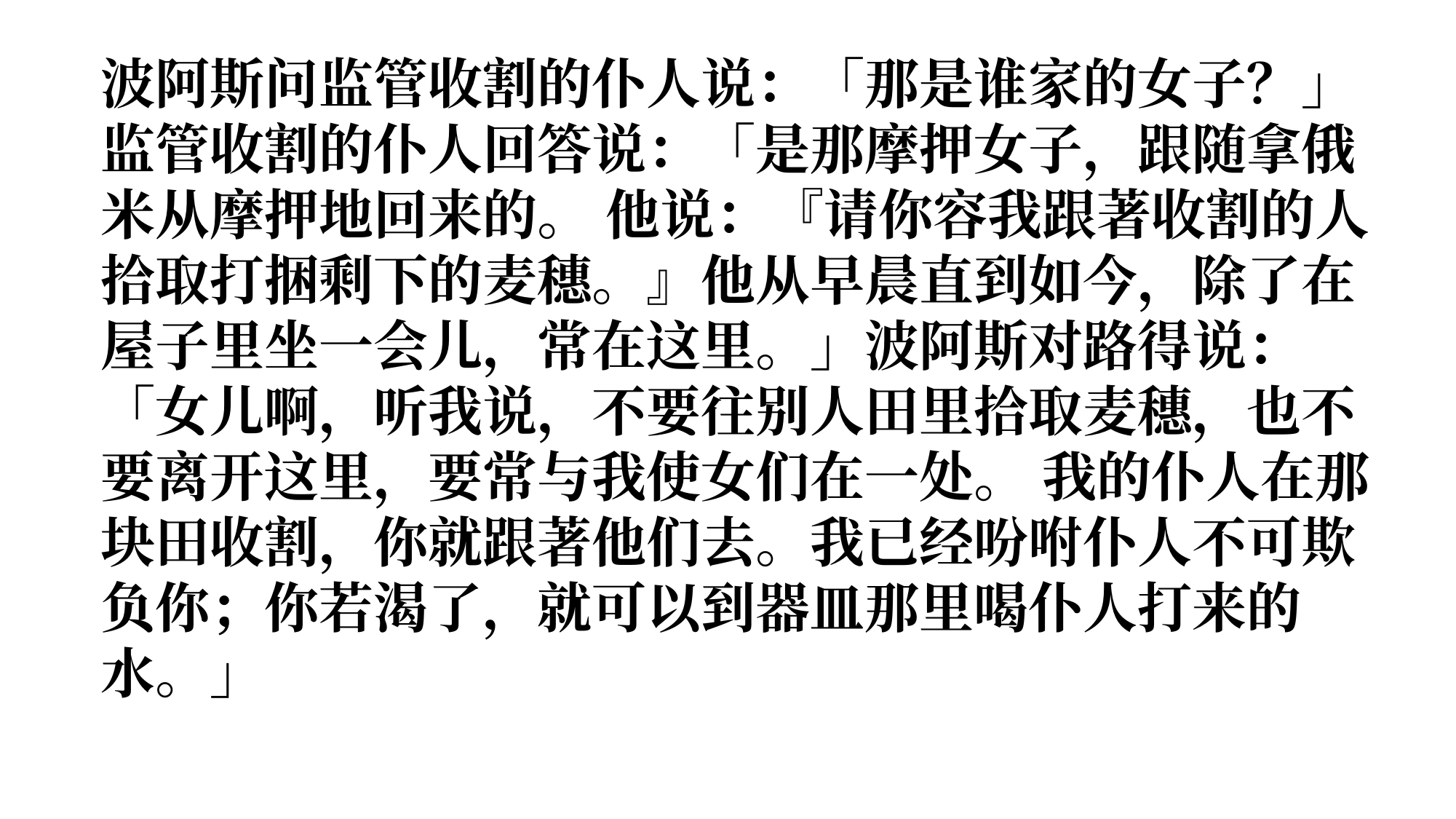

波阿斯问监管收割的仆人说：「那是谁家的女子？」 监管收割的仆人回答说：「是那摩押女子，跟随拿俄米从摩押地回来的。 他说：『请你容我跟著收割的人拾取打捆剩下的麦穗。』他从早晨直到如今，除了在屋子里坐一会儿，常在这里。」波阿斯对路得说：「女儿啊，听我说，不要往别人田里拾取麦穗，也不要离开这里，要常与我使女们在一处。 我的仆人在那块田收割，你就跟著他们去。我已经吩咐仆人不可欺负你；你若渴了，就可以到器皿那里喝仆人打来的水。」